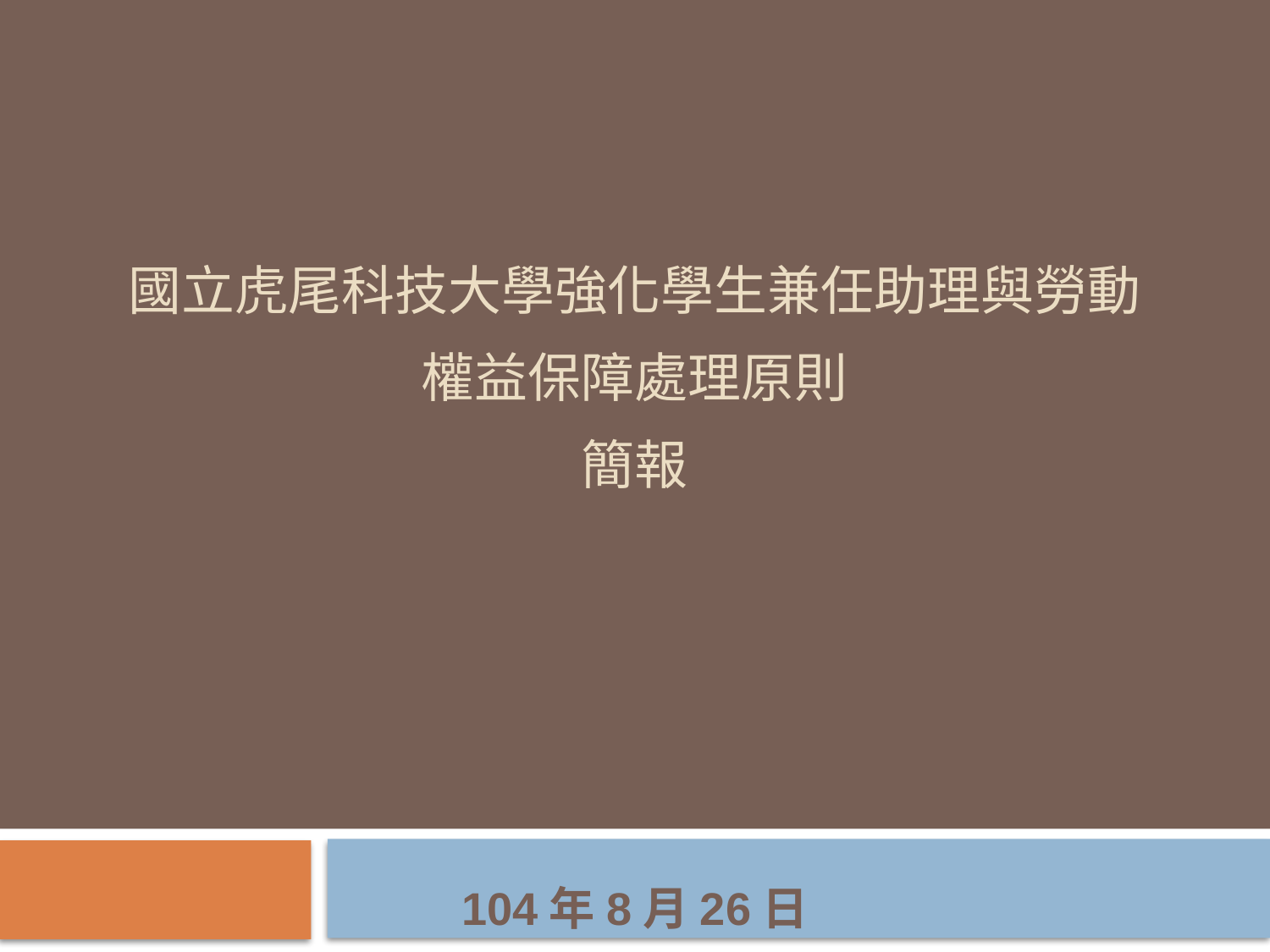

# 國立虎尾科技大學強化學生兼任助理與勞動權益保障處理原則 簡報
104年8月26日